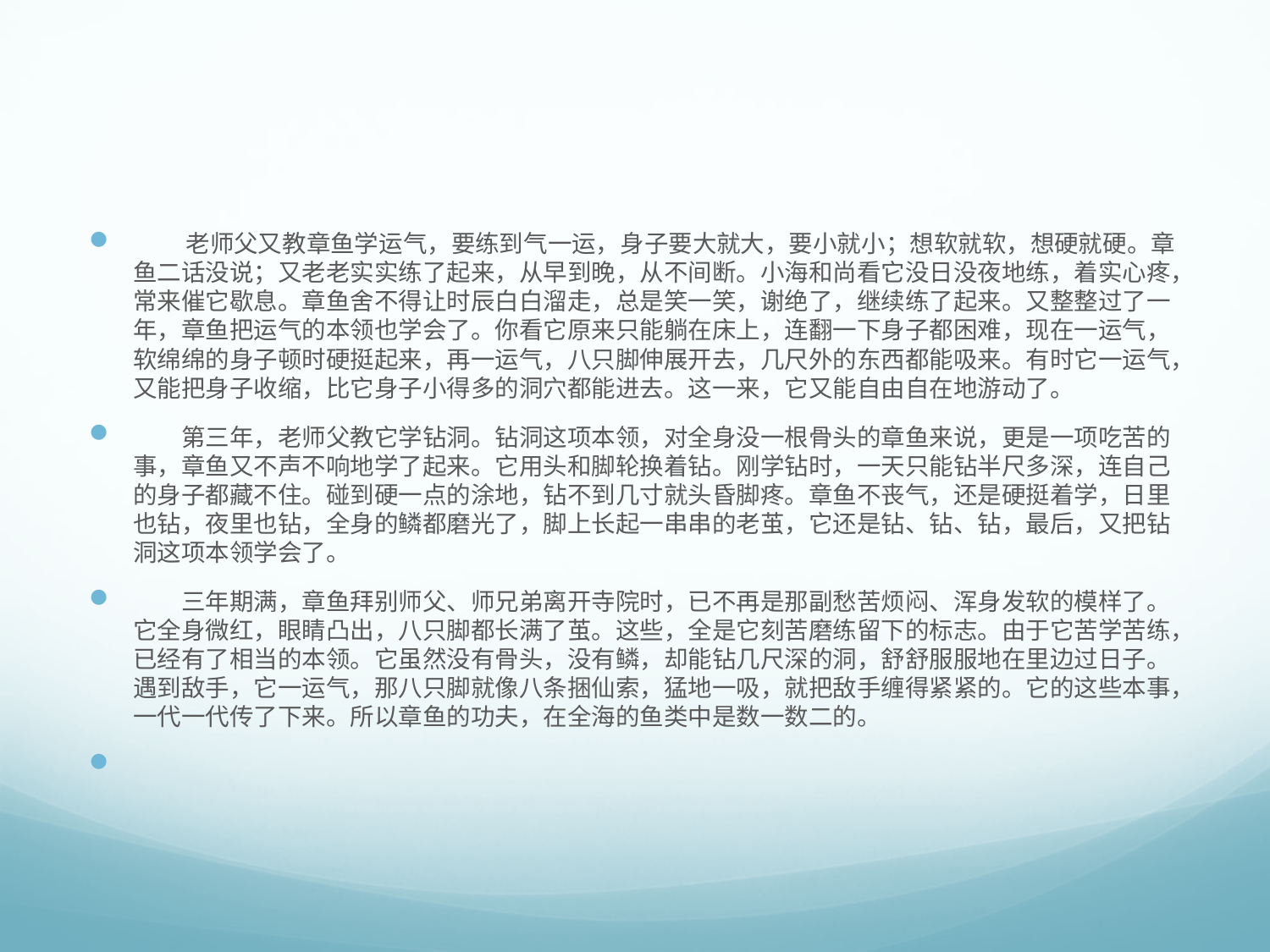

#
         老师父又教章鱼学运气，要练到气一运，身子要大就大，要小就小；想软就软，想硬就硬。章鱼二话没说；又老老实实练了起来，从早到晚，从不间断。小海和尚看它没日没夜地练，着实心疼，常来催它歇息。章鱼舍不得让时辰白白溜走，总是笑一笑，谢绝了，继续练了起来。又整整过了一年，章鱼把运气的本领也学会了。你看它原来只能躺在床上，连翻一下身子都困难，现在一运气，软绵绵的身子顿时硬挺起来，再一运气，八只脚伸展开去，几尺外的东西都能吸来。有时它一运气，又能把身子收缩，比它身子小得多的洞穴都能进去。这一来，它又能自由自在地游动了。
　　第三年，老师父教它学钻洞。钻洞这项本领，对全身没一根骨头的章鱼来说，更是一项吃苦的事，章鱼又不声不响地学了起来。它用头和脚轮换着钻。刚学钻时，一天只能钻半尺多深，连自己的身子都藏不住。碰到硬一点的涂地，钻不到几寸就头昏脚疼。章鱼不丧气，还是硬挺着学，日里也钻，夜里也钻，全身的鳞都磨光了，脚上长起一串串的老茧，它还是钻、钻、钻，最后，又把钻洞这项本领学会了。
　　三年期满，章鱼拜别师父、师兄弟离开寺院时，已不再是那副愁苦烦闷、浑身发软的模样了。它全身微红，眼睛凸出，八只脚都长满了茧。这些，全是它刻苦磨练留下的标志。由于它苦学苦练，已经有了相当的本领。它虽然没有骨头，没有鳞，却能钻几尺深的洞，舒舒服服地在里边过日子。遇到敌手，它一运气，那八只脚就像八条捆仙索，猛地一吸，就把敌手缠得紧紧的。它的这些本事，一代一代传了下来。所以章鱼的功夫，在全海的鱼类中是数一数二的。